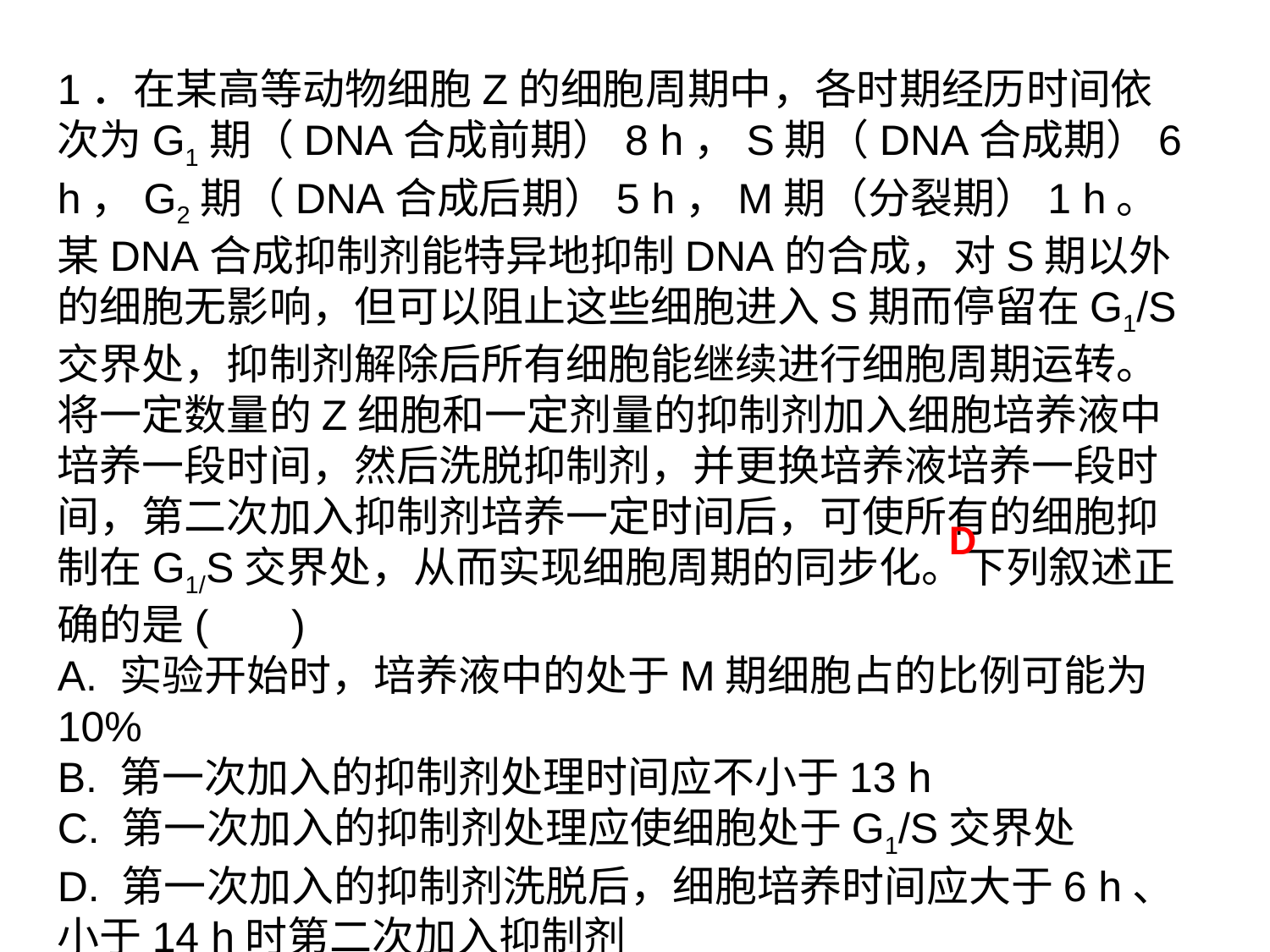

1．在某高等动物细胞Z的细胞周期中，各时期经历时间依次为G1期（DNA合成前期）8 h，S期（DNA合成期）6 h，G2期（DNA合成后期）5 h，M期（分裂期）1 h。某DNA合成抑制剂能特异地抑制DNA的合成，对S期以外的细胞无影响，但可以阻止这些细胞进入S期而停留在G1/S交界处，抑制剂解除后所有细胞能继续进行细胞周期运转。将一定数量的Z细胞和一定剂量的抑制剂加入细胞培养液中培养一段时间，然后洗脱抑制剂，并更换培养液培养一段时间，第二次加入抑制剂培养一定时间后，可使所有的细胞抑制在G1/S交界处，从而实现细胞周期的同步化。下列叙述正确的是(       )
A. 实验开始时，培养液中的处于M期细胞占的比例可能为10%
B. 第一次加入的抑制剂处理时间应不小于13 h
C. 第一次加入的抑制剂处理应使细胞处于G1/S交界处
D. 第一次加入的抑制剂洗脱后，细胞培养时间应大于6 h、小于14 h时第二次加入抑制剂
   D